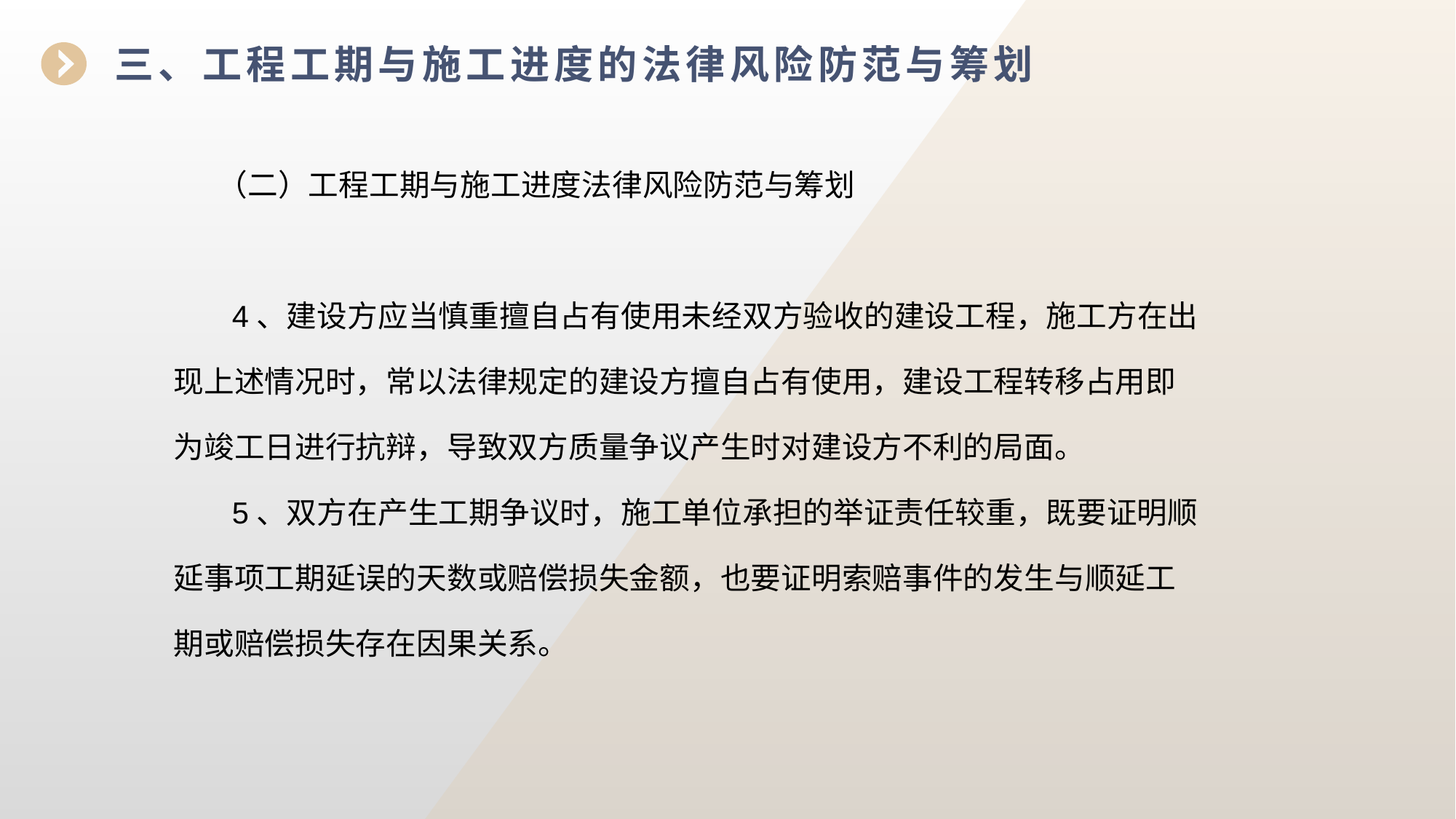

三、工程工期与施工进度的法律风险防范与筹划

      （二）工程工期与施工进度法律风险防范与筹划

       4、建设方应当慎重擅自占有使用未经双方验收的建设工程，施工方在出现上述情况时，常以法律规定的建设方擅自占有使用，建设工程转移占用即为竣工日进行抗辩，导致双方质量争议产生时对建设方不利的局面。
       5、双方在产生工期争议时，施工单位承担的举证责任较重，既要证明顺延事项工期延误的天数或赔偿损失金额，也要证明索赔事件的发生与顺延工期或赔偿损失存在因果关系。